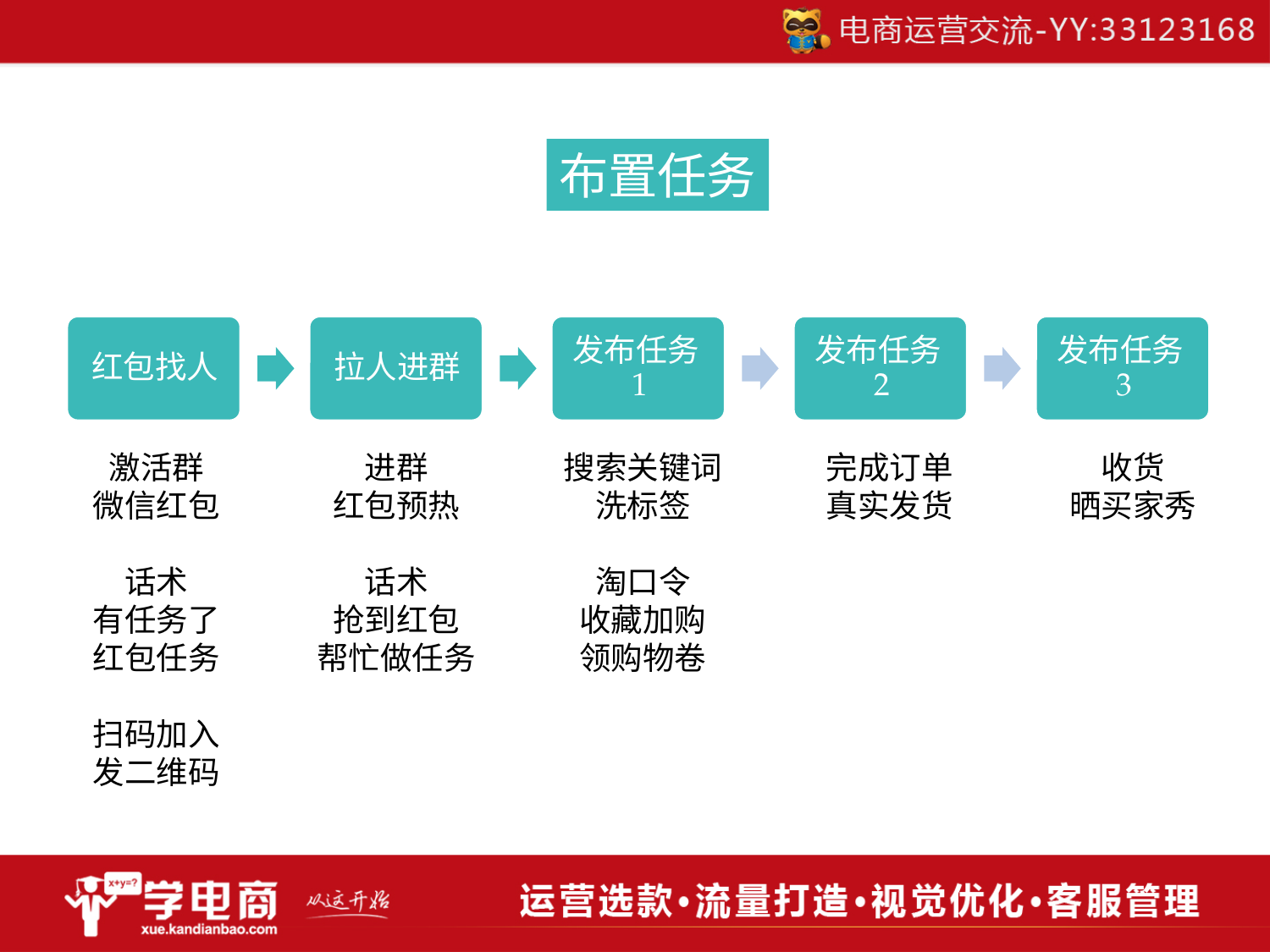

布置任务
红包找人

拉人进群

发布任务1

发布任务2

发布任务3
收货
晒买家秀
激活群
微信红包

话术
有任务了
红包任务

扫码加入
发二维码
进群
红包预热

话术
抢到红包
帮忙做任务

搜索关键词洗标签

淘口令
收藏加购
领购物卷

完成订单
真实发货